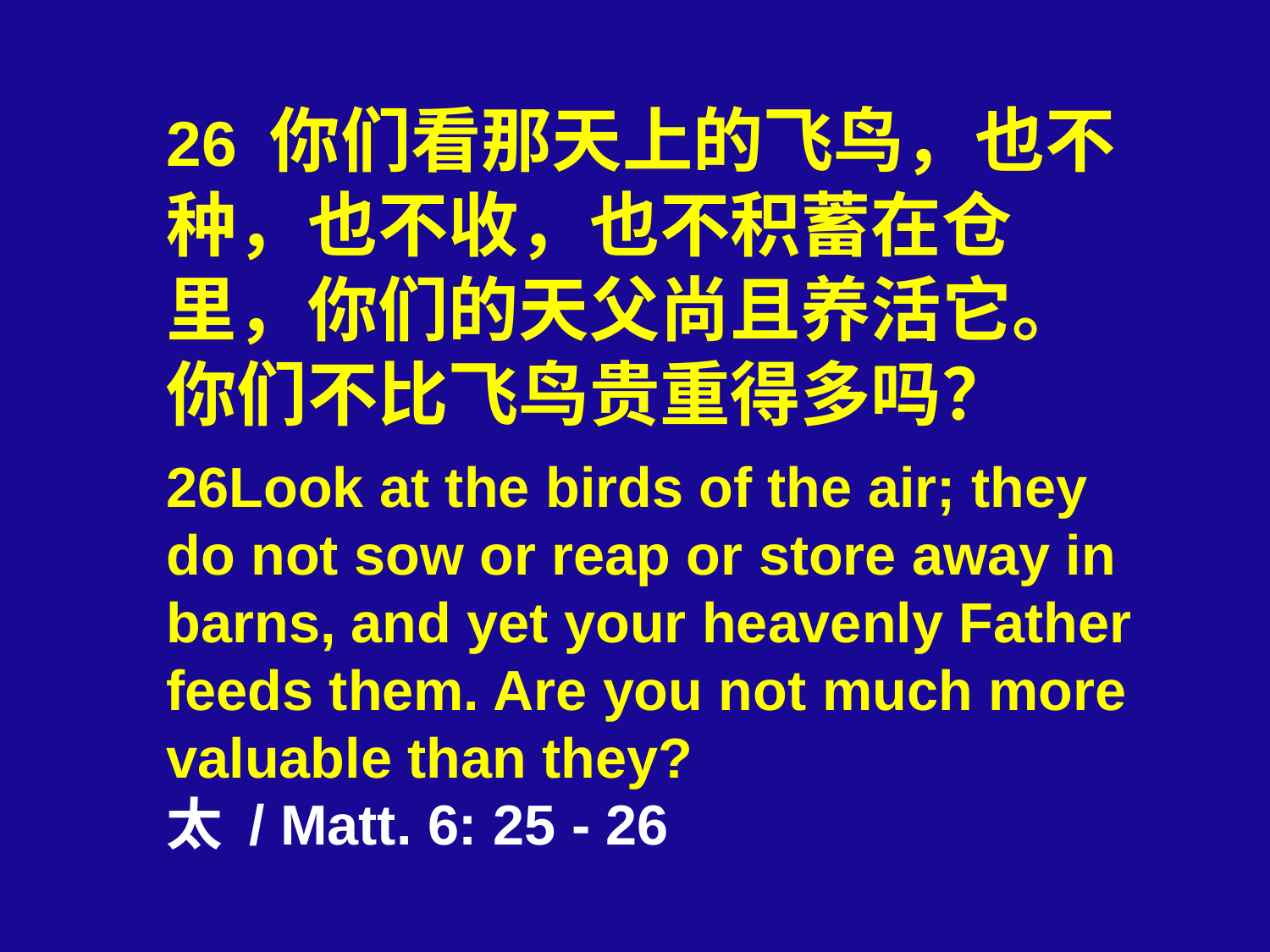

# 26 你们看那天上的飞鸟，也不种，也不收，也不积蓄在仓里，你们的天父尚且养活它。 你们不比飞鸟贵重得多吗？ 26Look at the birds of the air; they do not sow or reap or store away in barns, and yet your heavenly Father feeds them. Are you not much more valuable than they? 太 / Matt. 6: 25 - 26